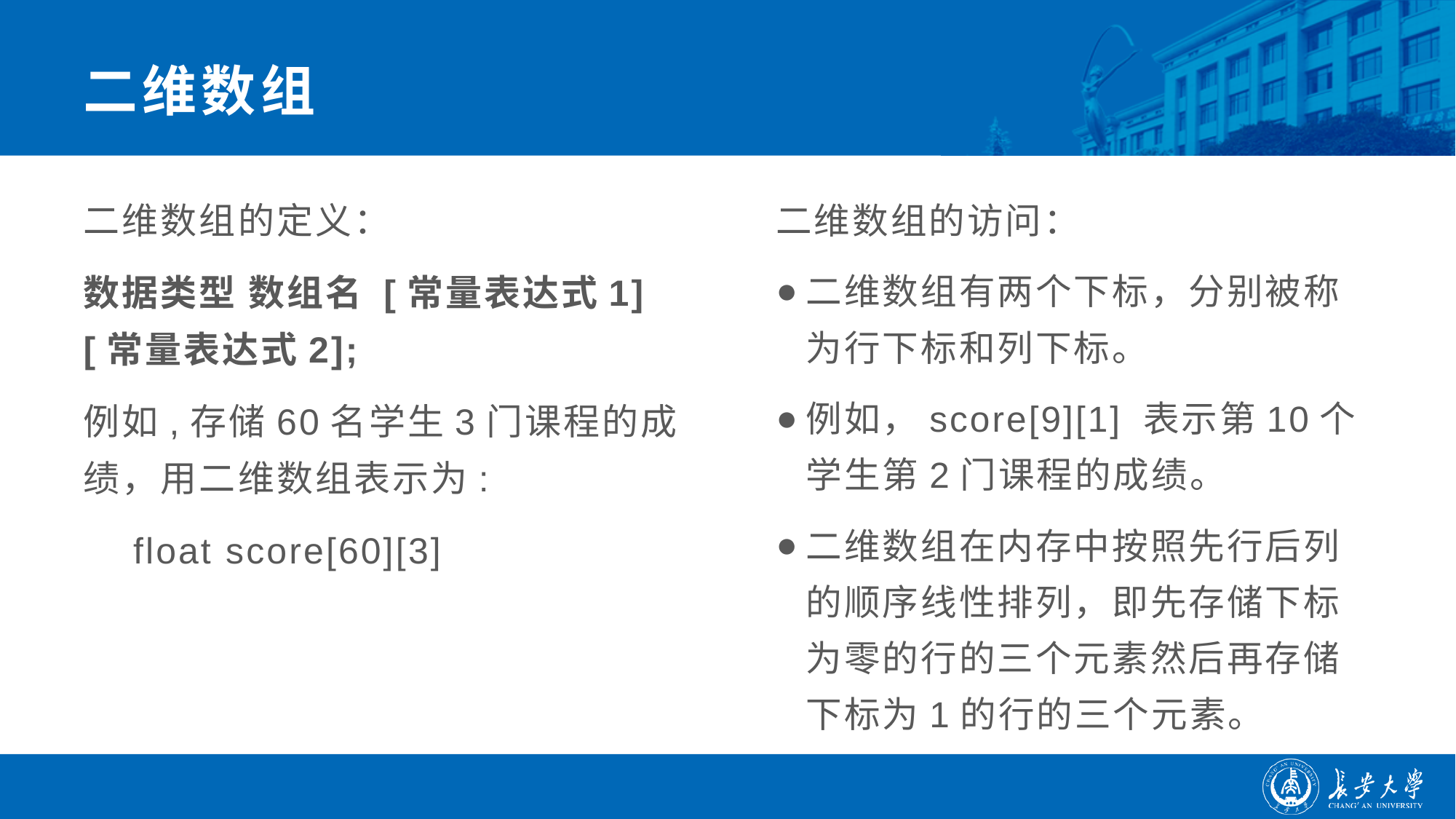

# 二维数组
二维数组的定义：
数据类型 数组名 [常量表达式1][常量表达式2];
例如,存储60名学生3门课程的成绩，用二维数组表示为:
    float score[60][3]
二维数组的访问：
二维数组有两个下标，分别被称为行下标和列下标。
例如，score[9][1] 表示第10个学生第2门课程的成绩。
二维数组在内存中按照先行后列的顺序线性排列，即先存储下标为零的行的三个元素然后再存储下标为1的行的三个元素。